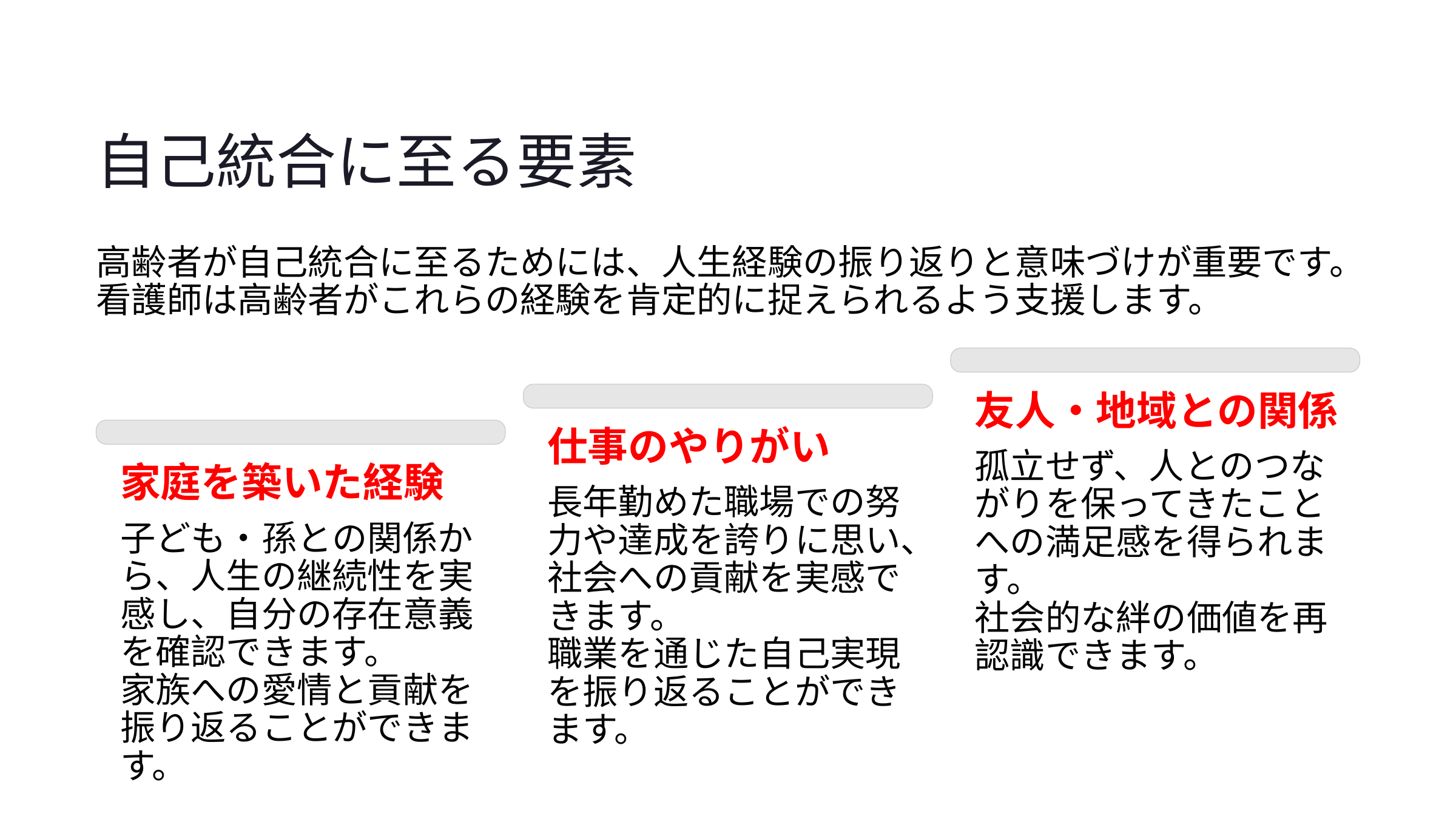

自己統合に至る要素
高齢者が自己統合に至るためには、人生経験の振り返りと意味づけが重要です。看護師は高齢者がこれらの経験を肯定的に捉えられるよう支援します。

友人・地域との関係

仕事のやりがい
孤立せず、人とのつながりを保ってきたことへの満足感を得られます。
社会的な絆の価値を再認識できます。
家庭を築いた経験
長年勤めた職場での努力や達成を誇りに思い、社会への貢献を実感できます。
職業を通じた自己実現を振り返ることができます。
子ども・孫との関係から、人生の継続性を実感し、自分の存在意義を確認できます。
家族への愛情と貢献を振り返ることができます。